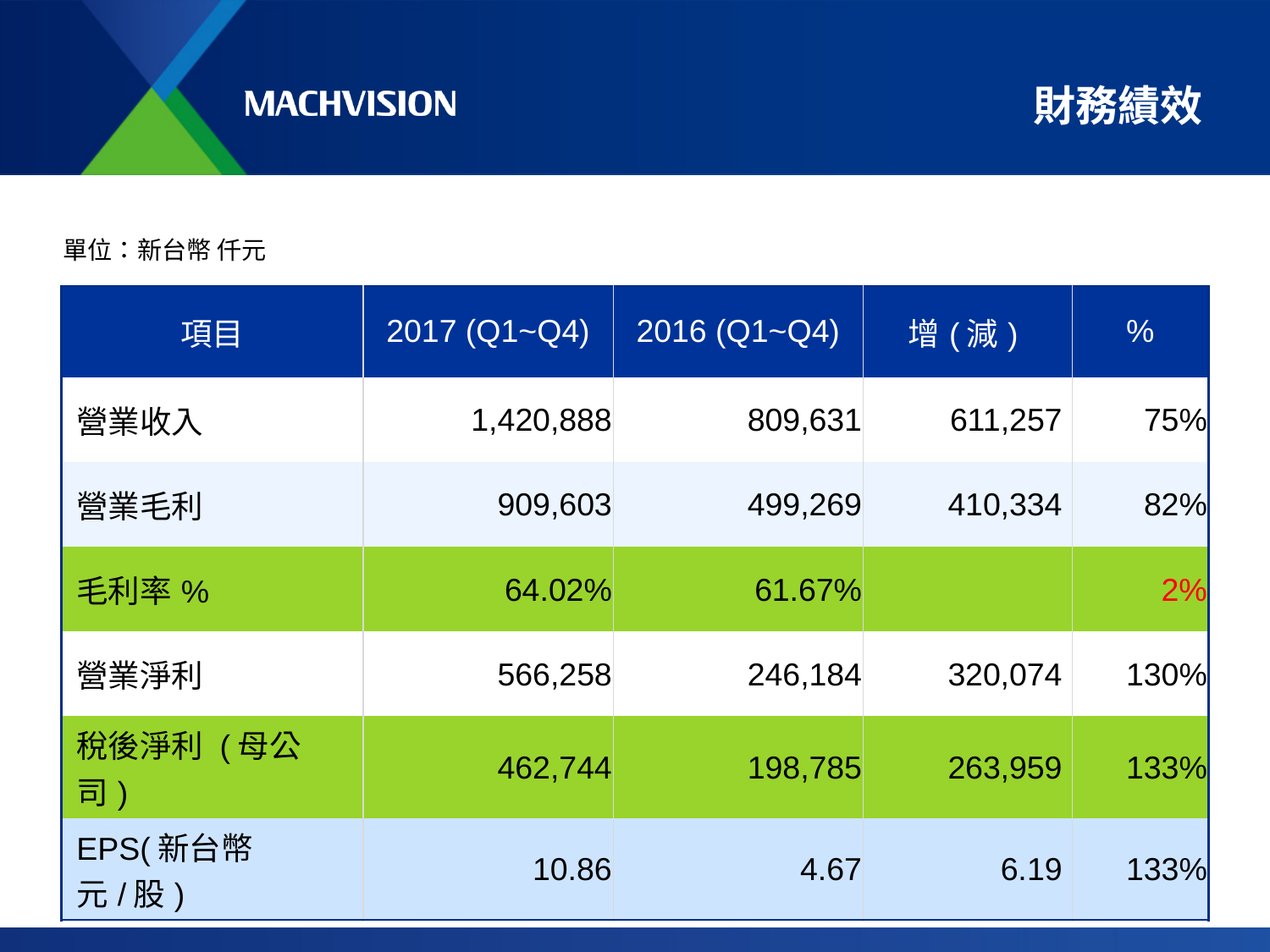

# 財務績效
單位：新台幣 仟元
| 項目 | 2017 (Q1~Q4) | 2016 (Q1~Q4) | 增(減) | % |
| --- | --- | --- | --- | --- |
| 營業收入 | 1,420,888 | 809,631 | 611,257 | 75% |
| 營業毛利 | 909,603 | 499,269 | 410,334 | 82% |
| 毛利率% | 64.02% | 61.67% |  | 2% |
| 營業淨利 | 566,258 | 246,184 | 320,074 | 130% |
| 稅後淨利 (母公司) | 462,744 | 198,785 | 263,959 | 133% |
| EPS(新台幣 元/股) | 10.86 | 4.67 | 6.19 | 133% |